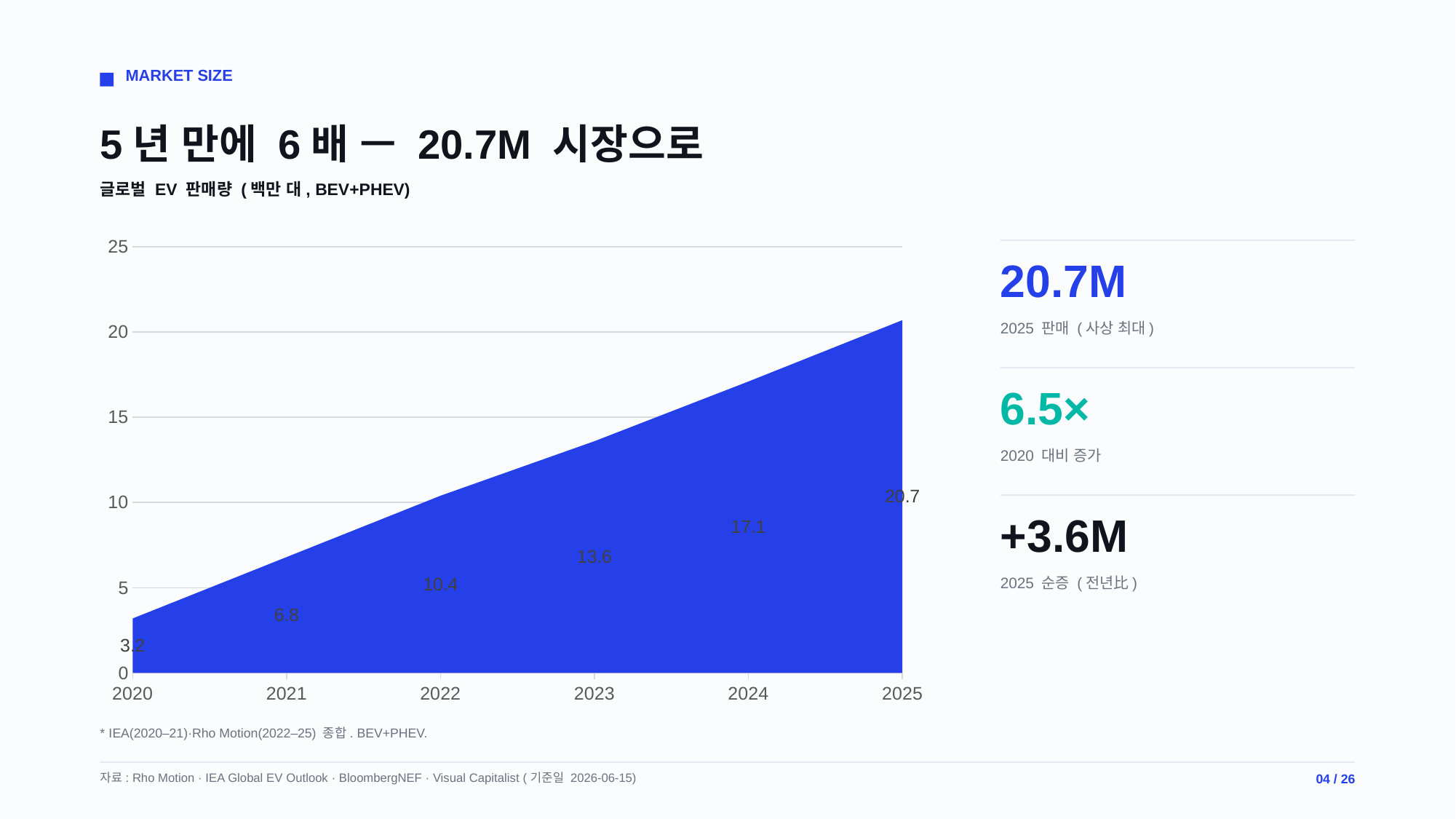

MARKET SIZE

5년 만에 6배 — 20.7M 시장으로
글로벌 EV 판매량 (백만 대, BEV+PHEV)

### Chart

| Category |  |
|---|---|
| 2020 | 3.2 |
| 2021 | 6.8 |
| 2022 | 10.4 |
| 2023 | 13.6 |
| 2024 | 17.1 |
| 2025 | 20.7 |
20.7M
2025 판매 (사상 최대)

6.5×
2020 대비 증가

+3.6M
2025 순증 (전년比)
* IEA(2020–21)·Rho Motion(2022–25) 종합. BEV+PHEV.

자료: Rho Motion · IEA Global EV Outlook · BloombergNEF · Visual Capitalist (기준일 2026-06-15)
04 / 26